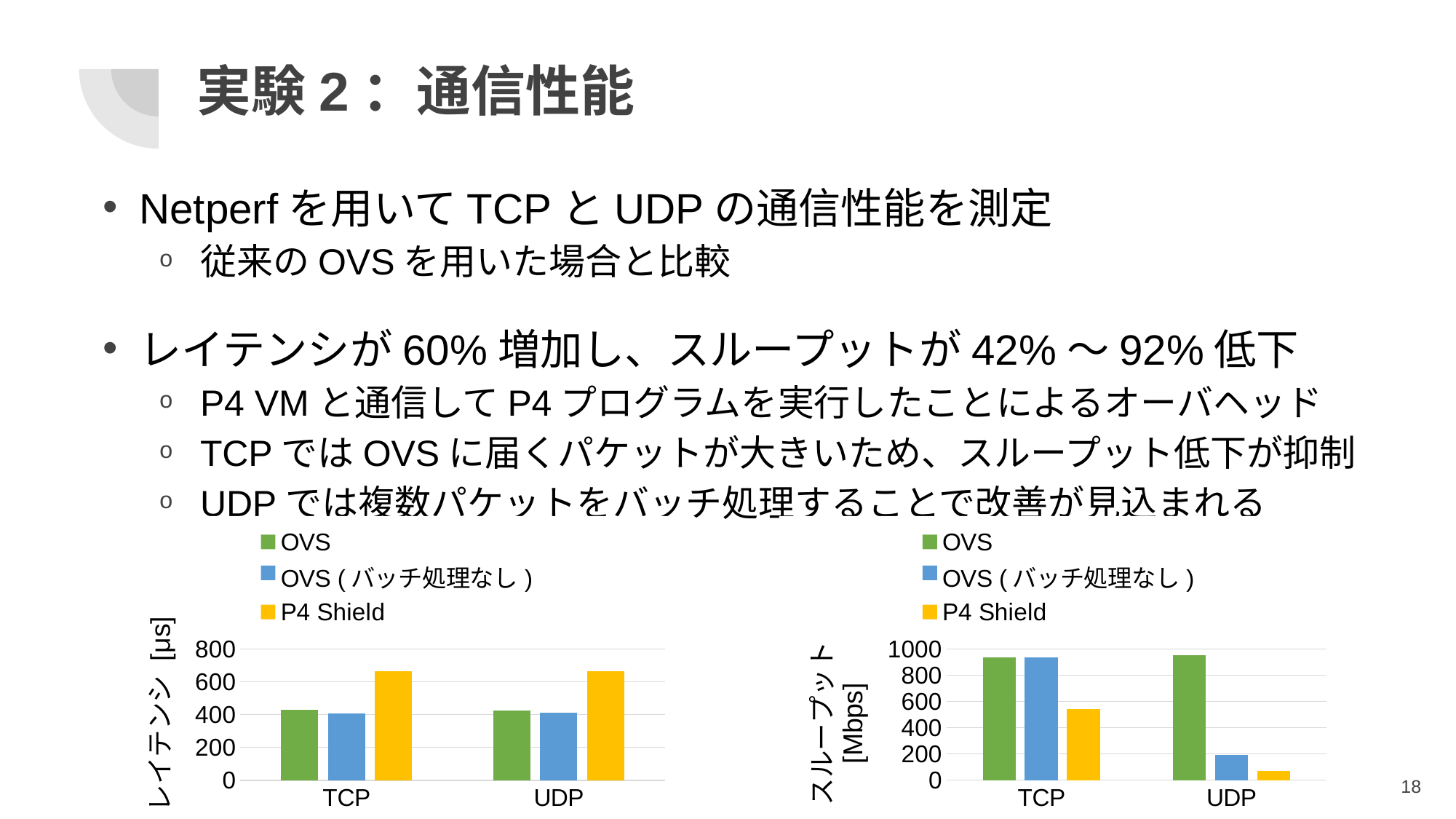

# 実験2：通信性能
Netperfを用いてTCPとUDPの通信性能を測定
従来のOVSを用いた場合と比較

レイテンシが60%増加し、スループットが42%〜92%低下
P4 VMと通信してP4プログラムを実行したことによるオーバヘッド
TCPではOVSに届くパケットが大きいため、スループット低下が抑制
UDPでは複数パケットをバッチ処理することで改善が見込まれる

### Chart

| Category | OVS | OVS (バッチ処理なし) | P4 Shield |
|---|---|---|---|
| TCP | 429.13 | 408.94 | 664.83 |
| UDP | 426.4 | 413.02 | 664.26 |

### Chart

| Category | OVS | OVS (バッチ処理なし) | P4 Shield |
|---|---|---|---|
| TCP | 933.8 | 933.736 | 541.4 |
| UDP | 950.3 | 193.35 | 72.7 |
18